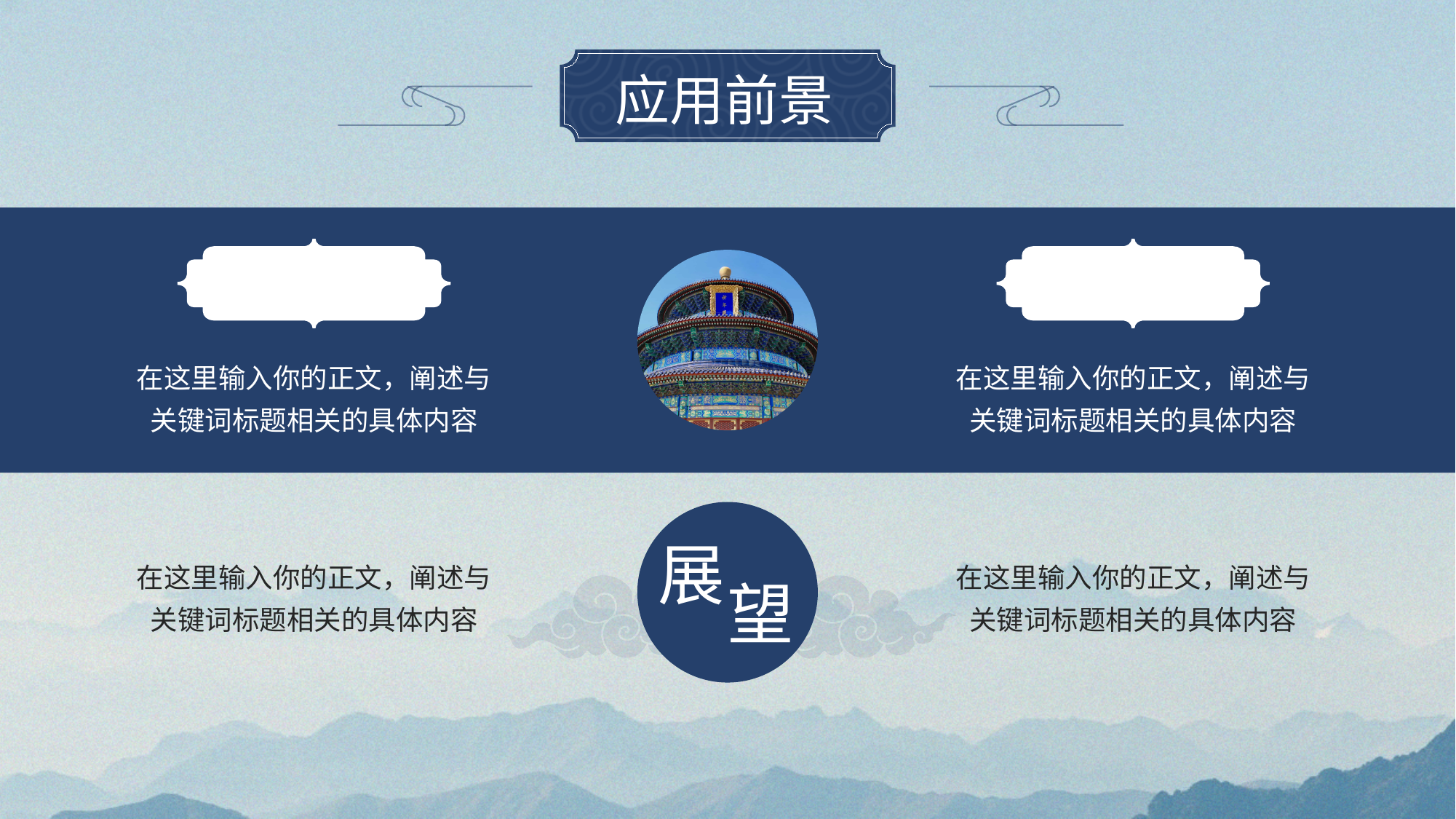

# 应用前景

核心功能
特殊应用
在这里输入你的正文，阐述与关键词标题相关的具体内容
在这里输入你的正文，阐述与关键词标题相关的具体内容

展
在这里输入你的正文，阐述与关键词标题相关的具体内容
在这里输入你的正文，阐述与关键词标题相关的具体内容
望